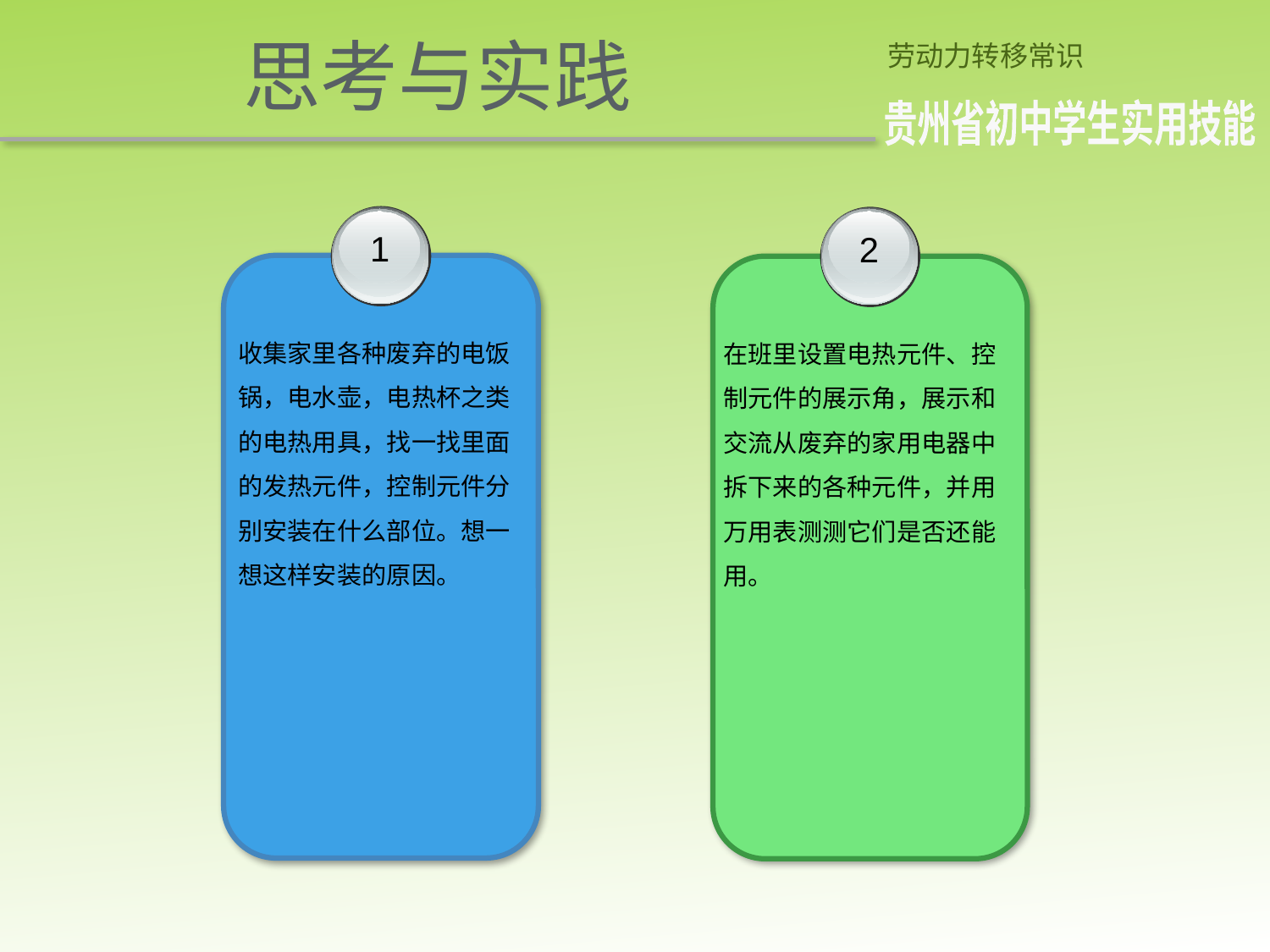

思考与实践
劳动力转移常识
贵州省初中学生实用技能

1

收集家里各种废弃的电饭锅，电水壶，电热杯之类的电热用具，找一找里面的发热元件，控制元件分别安装在什么部位。想一想这样安装的原因。

2

在班里设置电热元件、控制元件的展示角，展示和交流从废弃的家用电器中拆下来的各种元件，并用万用表测测它们是否还能用。